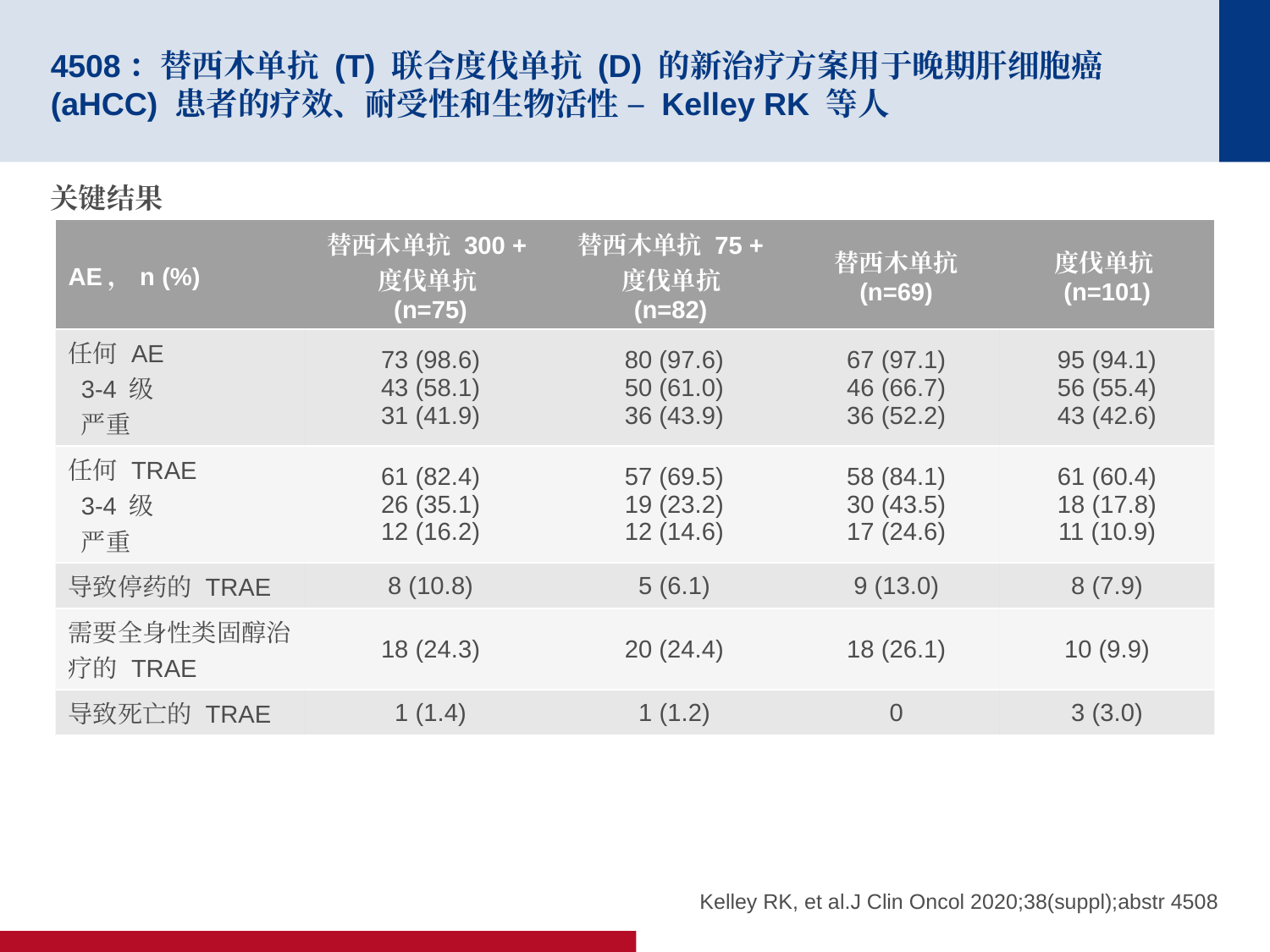

# 4508：替西木单抗 (T) 联合度伐单抗 (D) 的新治疗方案用于晚期肝细胞癌 (aHCC) 患者的疗效、耐受性和生物活性 – Kelley RK 等人
关键结果

| AE，n (%) | 替西木单抗 300 + 度伐单抗 (n=75) | 替西木单抗 75 + 度伐单抗 (n=82) | 替西木单抗 (n=69) | 度伐单抗 (n=101) |
| --- | --- | --- | --- | --- |
| 任何 AE 3-4 级 严重 | 73 (98.6) 43 (58.1) 31 (41.9) | 80 (97.6) 50 (61.0) 36 (43.9) | 67 (97.1) 46 (66.7) 36 (52.2) | 95 (94.1) 56 (55.4) 43 (42.6) |
| 任何 TRAE 3-4 级 严重 | 61 (82.4) 26 (35.1) 12 (16.2) | 57 (69.5) 19 (23.2) 12 (14.6) | 58 (84.1) 30 (43.5) 17 (24.6) | 61 (60.4) 18 (17.8) 11 (10.9) |
| 导致停药的 TRAE | 8 (10.8) | 5 (6.1) | 9 (13.0) | 8 (7.9) |
| 需要全身性类固醇治疗的 TRAE | 18 (24.3) | 20 (24.4) | 18 (26.1) | 10 (9.9) |
| 导致死亡的 TRAE | 1 (1.4) | 1 (1.2) | 0 | 3 (3.0) |
Kelley RK, et al.J Clin Oncol 2020;38(suppl);abstr 4508